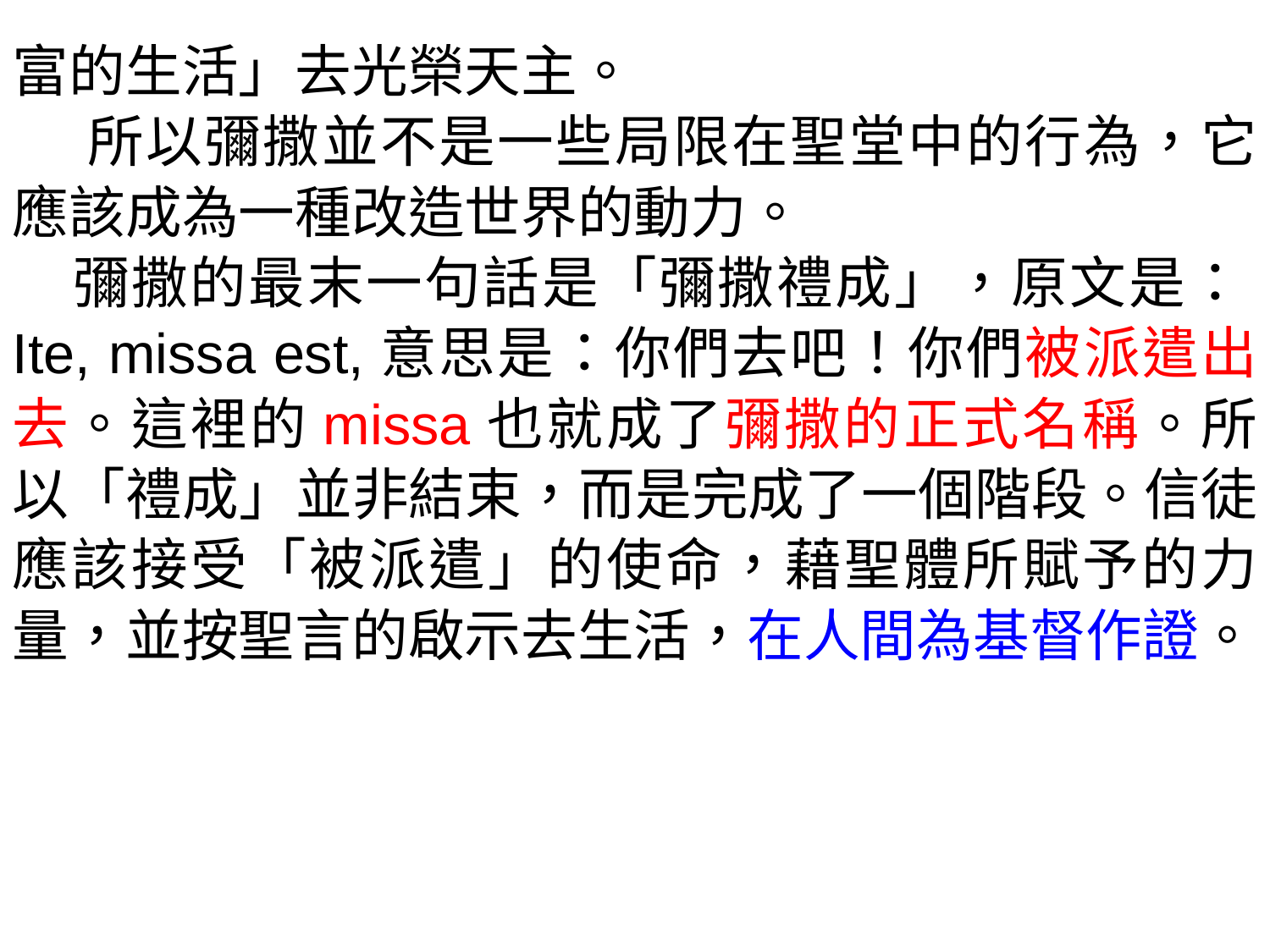

富的生活」去光榮天主。
    所以彌撒並不是一些局限在聖堂中的行為，它應該成為一種改造世界的動力。
   彌撒的最末一句話是「彌撒禮成」，原文是：Ite, missa est,意思是：你們去吧！你們被派遣出去。這裡的missa也就成了彌撒的正式名稱。所以「禮成」並非結束，而是完成了一個階段。信徒應該接受「被派遣」的使命，藉聖體所賦予的力量，並按聖言的啟示去生活，在人間為基督作證。